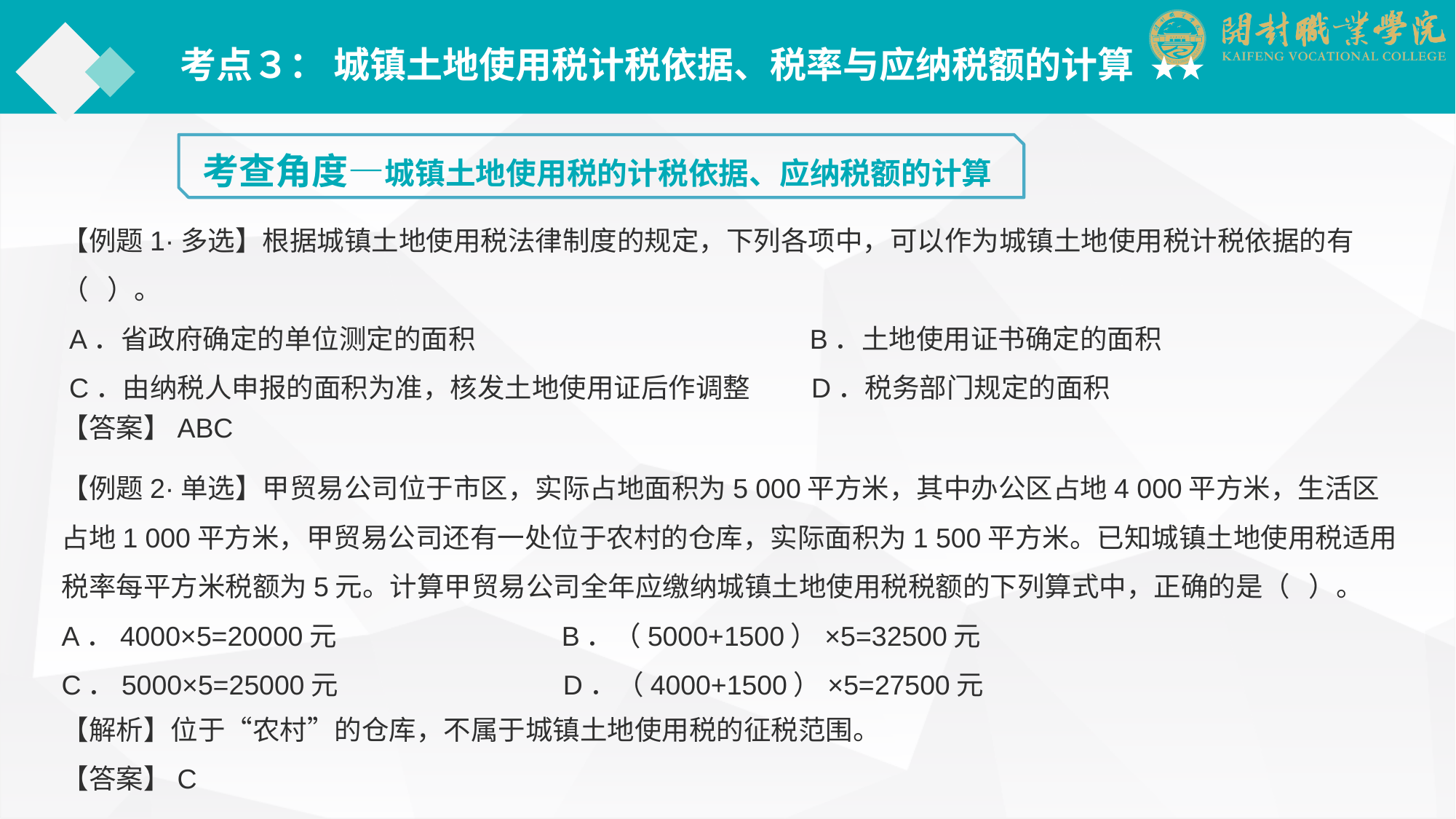

考点３： 城镇土地使用税计税依据、税率与应纳税额的计算  ★★
考查角度—城镇土地使用税的计税依据、应纳税额的计算

【例题1·多选】根据城镇土地使用税法律制度的规定，下列各项中，可以作为城镇土地使用税计税依据的有（   ）。
 A．省政府确定的单位测定的面积　　　　　　　　　　　　B．土地使用证书确定的面积
 C．由纳税人申报的面积为准，核发土地使用证后作调整　　D．税务部门规定的面积
【答案】ABC
【例题2·单选】甲贸易公司位于市区，实际占地面积为5 000平方米，其中办公区占地4 000平方米，生活区占地1 000平方米，甲贸易公司还有一处位于农村的仓库，实际面积为1 500平方米。已知城镇土地使用税适用税率每平方米税额为5元。计算甲贸易公司全年应缴纳城镇土地使用税税额的下列算式中，正确的是（   ）。
A．4000×5=20000元　　　　　　　　B．（5000+1500）×5=32500元
C．5000×5=25000元　　　　　　　　D．（4000+1500）×5=27500元
【解析】位于“农村”的仓库，不属于城镇土地使用税的征税范围。
【答案】C